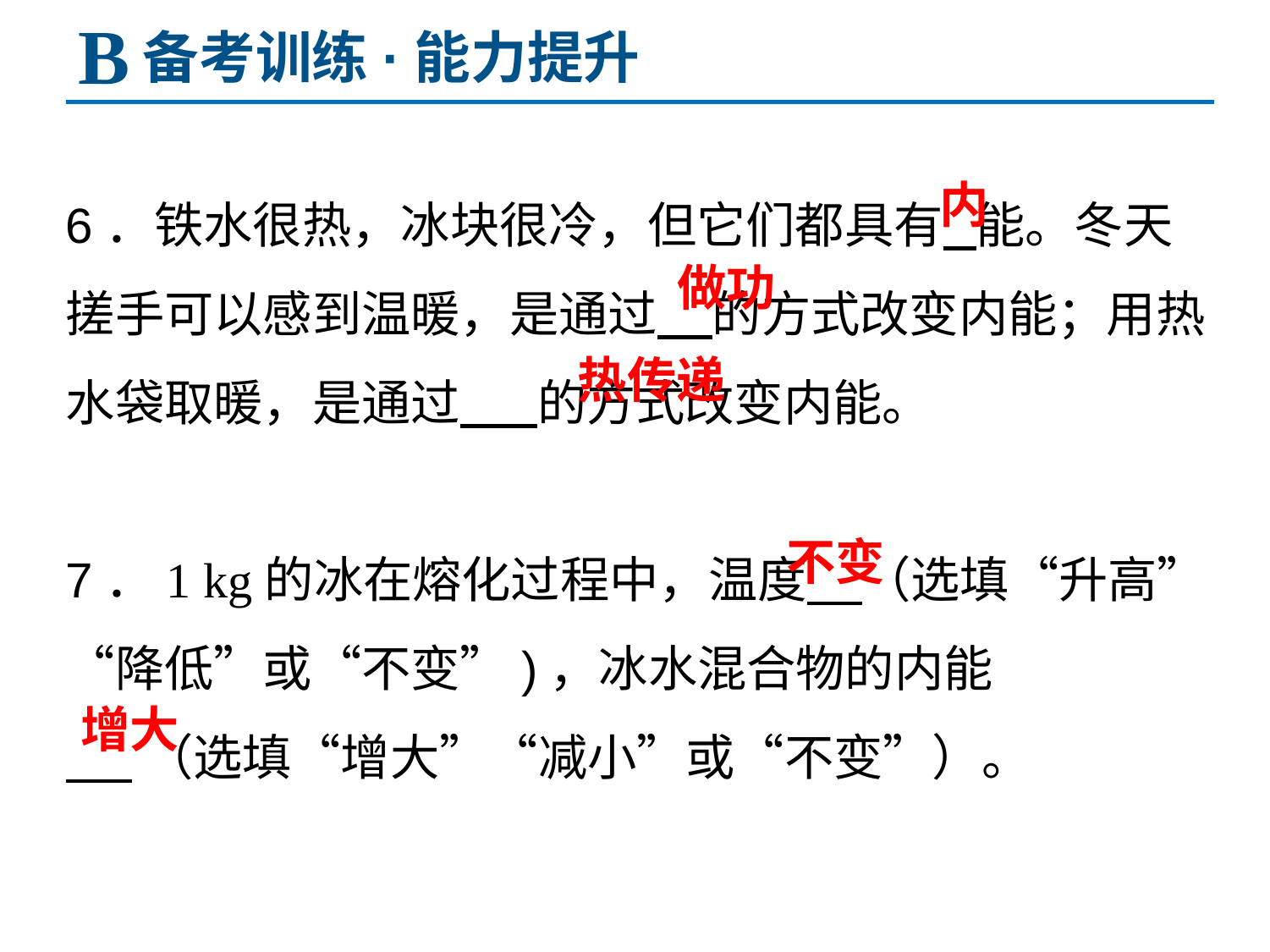

B
备考训练·能力提升
6．铁水很热，冰块很冷，但它们都具有   能。冬天搓手可以感到温暖，是通过     的方式改变内能；用热水袋取暖，是通过       的方式改变内能。

7．1 kg的冰在熔化过程中，温度     （选填“升高”“降低”或“不变”)，冰水混合物的内能
      （选填“增大”“减小”或“不变”）。
内
做功
热传递
不变
增大